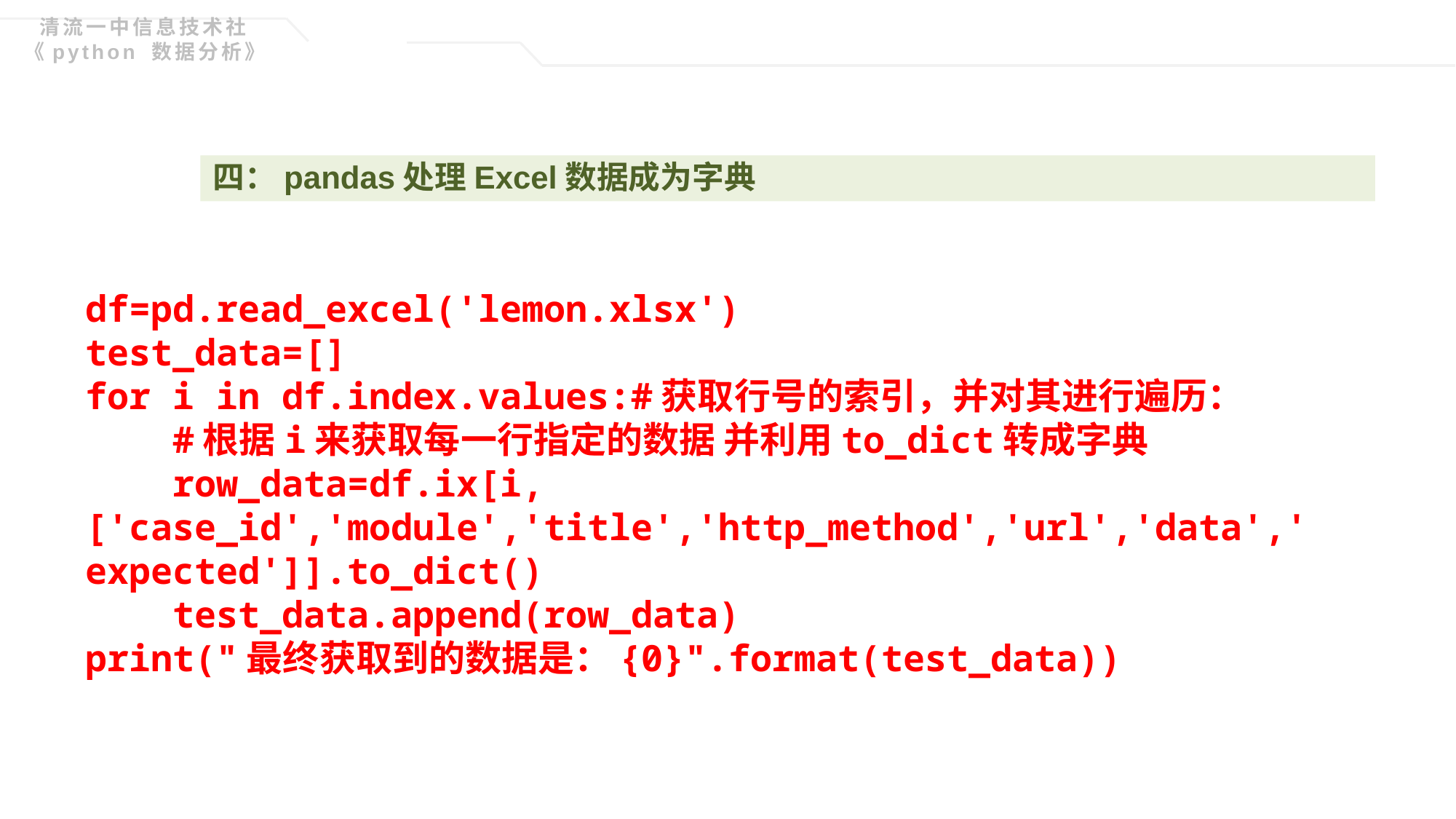

清流一中信息技术社《python 数据分析》
四：pandas处理Excel数据成为字典

df=pd.read_excel('lemon.xlsx')
test_data=[]
for i in df.index.values:#获取行号的索引，并对其进行遍历：
    #根据i来获取每一行指定的数据 并利用to_dict转成字典
    row_data=df.ix[i,['case_id','module','title','http_method','url','data','expected']].to_dict()
    test_data.append(row_data)
print("最终获取到的数据是：{0}".format(test_data))